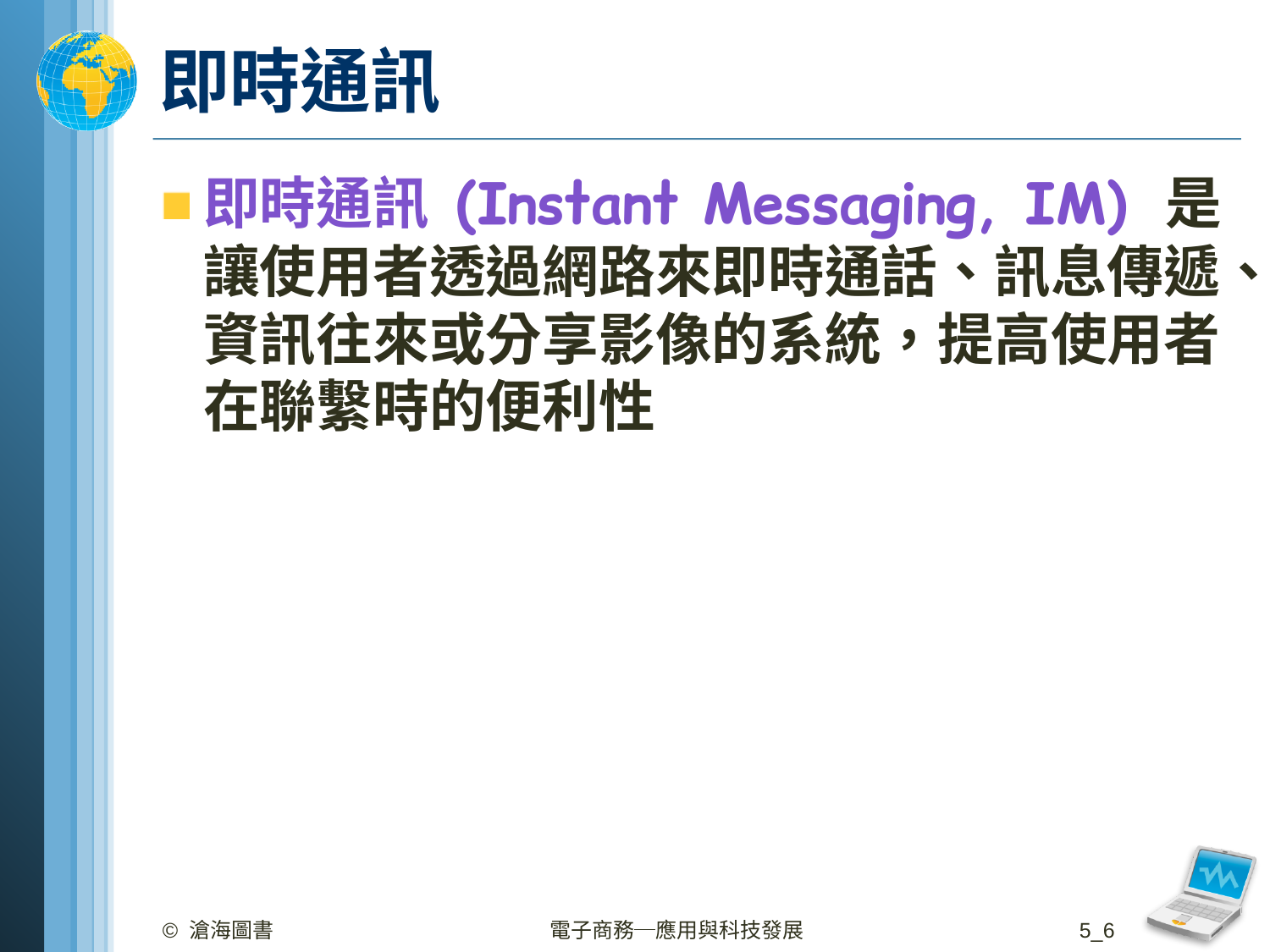

# 即時通訊
即時通訊 (Instant Messaging, IM) 是讓使用者透過網路來即時通話、訊息傳遞、資訊往來或分享影像的系統，提高使用者在聯繫時的便利性
© 滄海圖書
電子商務─應用與科技發展
5_6